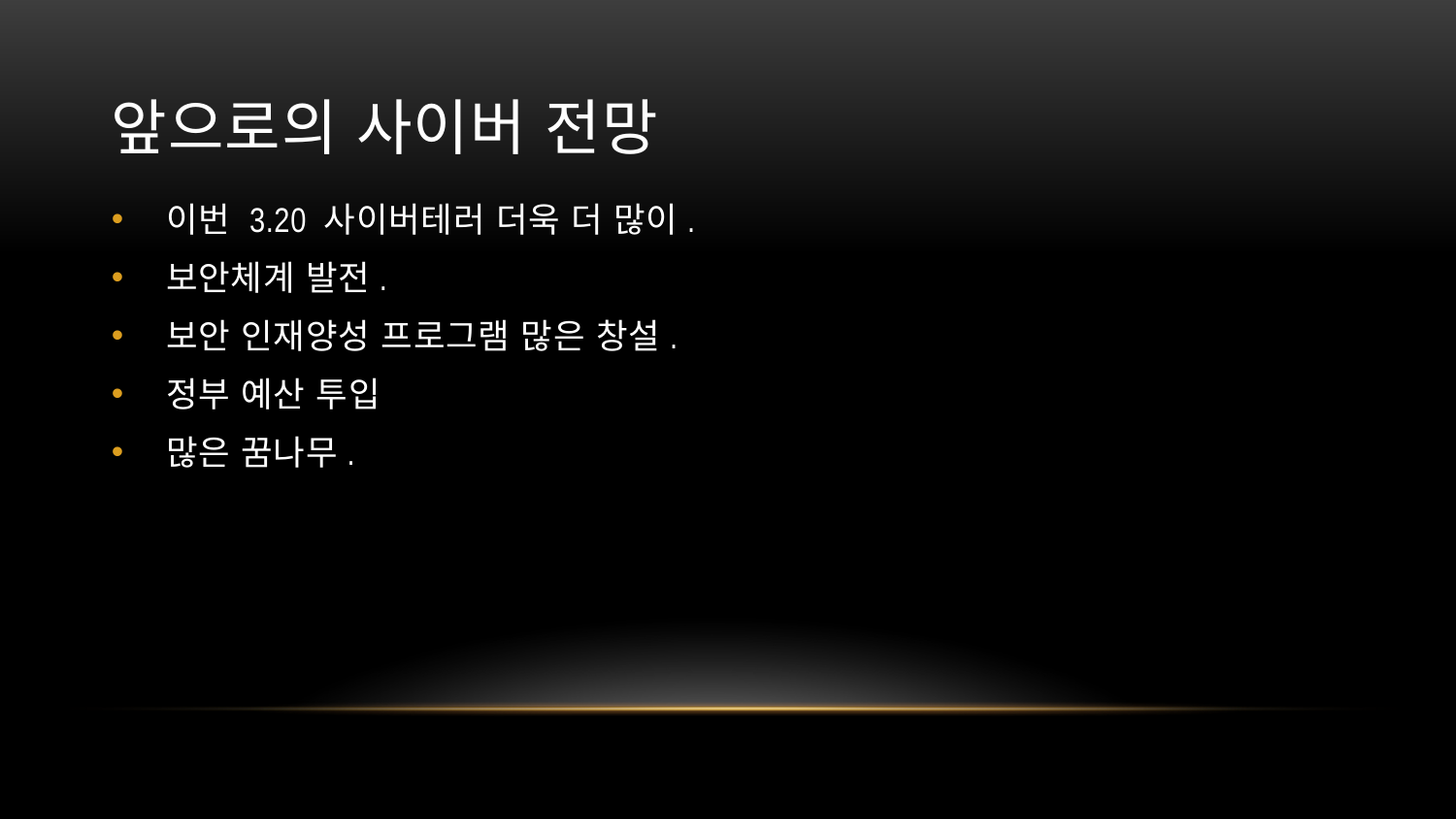

# 앞으로의 사이버 전망
이번 3.20 사이버테러 더욱 더 많이.
보안체계 발전.
보안 인재양성 프로그램 많은 창설.
정부 예산 투입
많은 꿈나무.